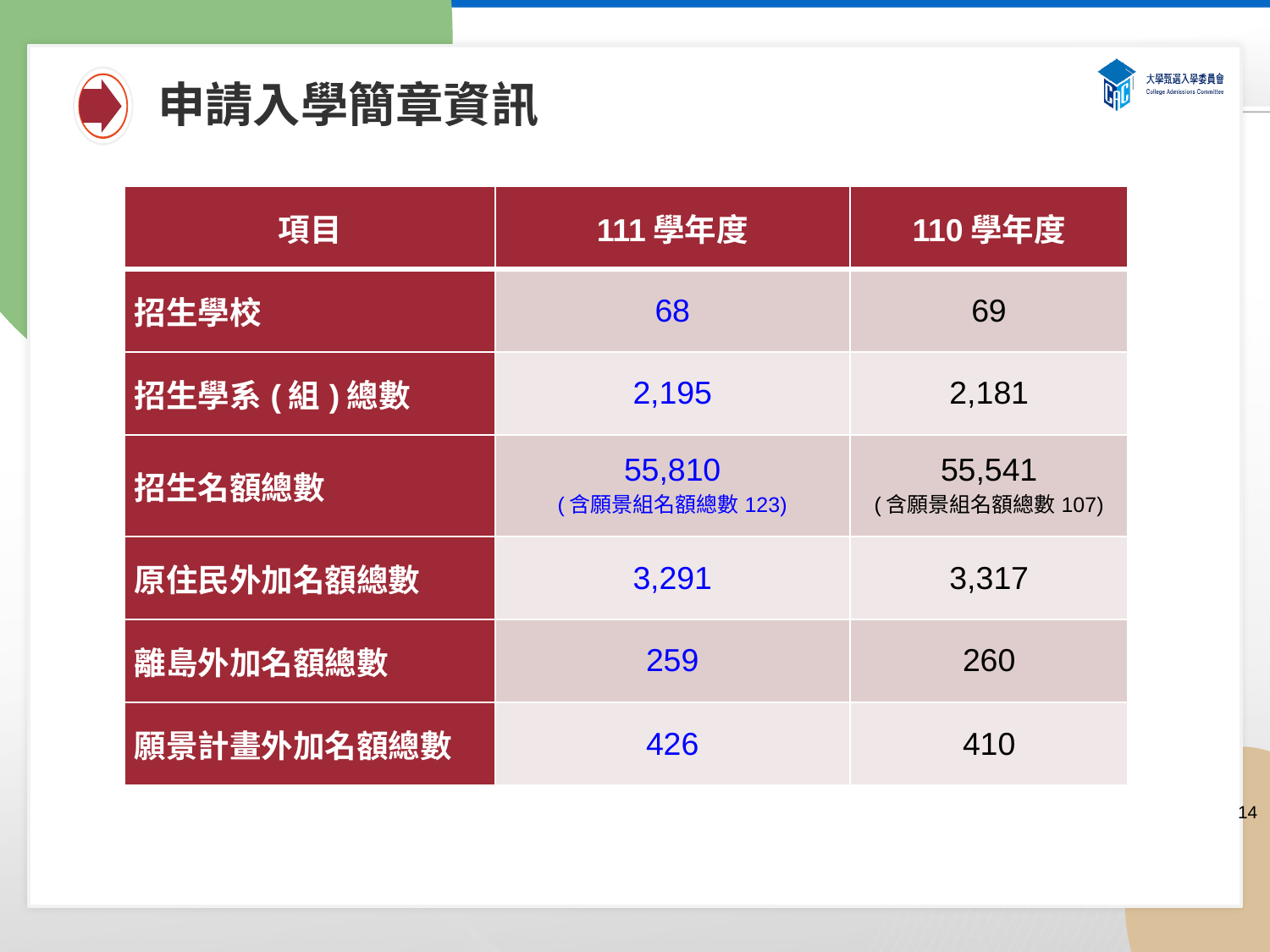

# 申請入學簡章資訊
| 項目 | 111學年度 | 110學年度 |
| --- | --- | --- |
| 招生學校 | 68 | 69 |
| 招生學系(組)總數 | 2,195 | 2,181 |
| 招生名額總數 | 55,810 (含願景組名額總數123) | 55,541 (含願景組名額總數107) |
| 原住民外加名額總數 | 3,291 | 3,317 |
| 離島外加名額總數 | 259 | 260 |
| 願景計畫外加名額總數 | 426 | 410 |
14